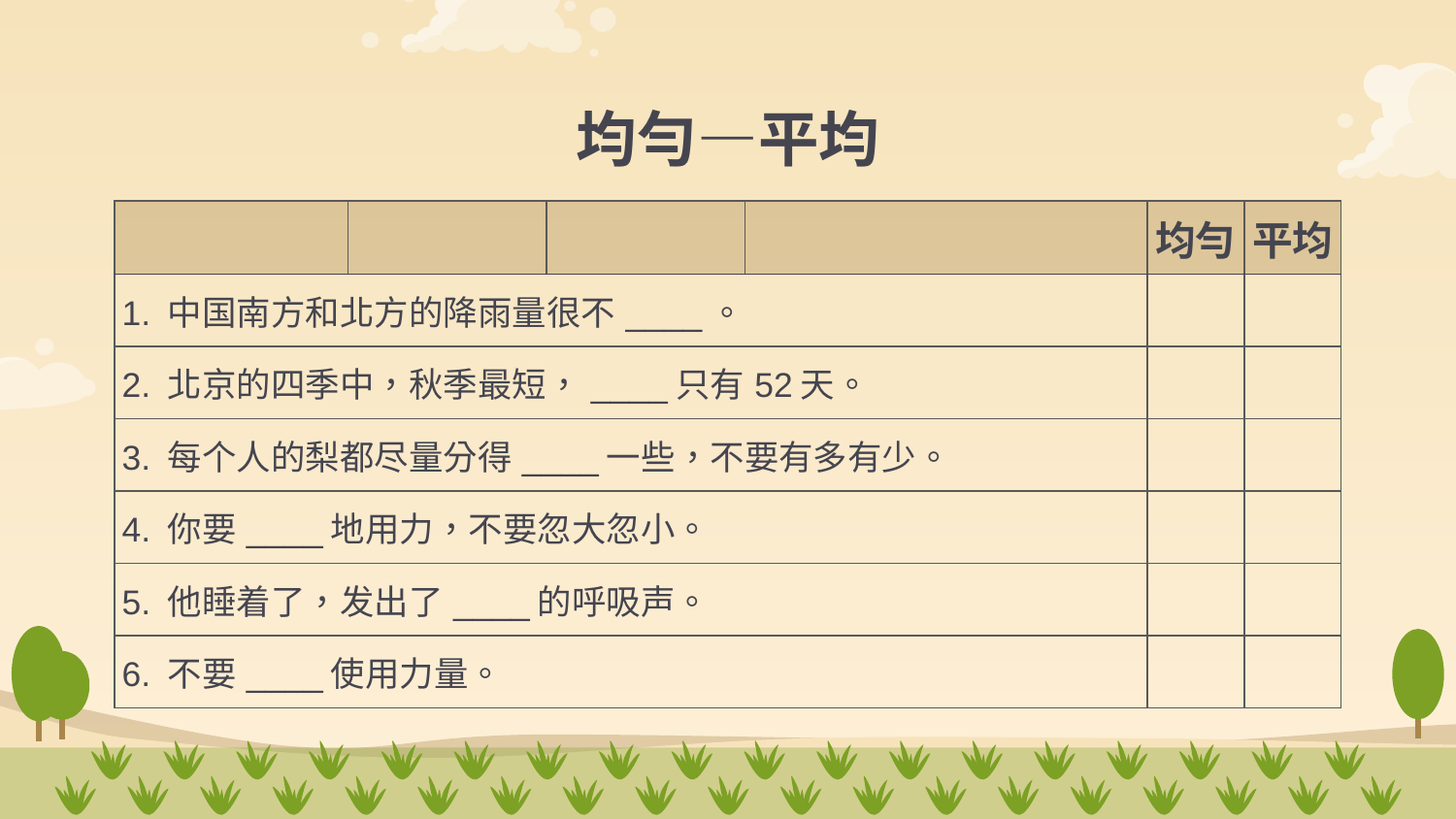

# 均勻—平均
|  |  |  |  | 均勻 | 平均 |
| --- | --- | --- | --- | --- | --- |
| 1. 中国南方和北方的降雨量很不\_\_\_\_。 |  |  |  |  |  |
| 2. 北京的四季中，秋季最短，\_\_\_\_只有52天。 |  |  |  |  |  |
| 3. 每个人的梨都尽量分得\_\_\_\_一些，不要有多有少。 |  |  |  |  |  |
| 4. 你要\_\_\_\_地用力，不要忽大忽小。 |  |  |  |  |  |
| 5. 他睡着了，发出了\_\_\_\_的呼吸声。 |  |  |  |  |  |
| 6. 不要\_\_\_\_使用力量。 |  |  |  |  |  |